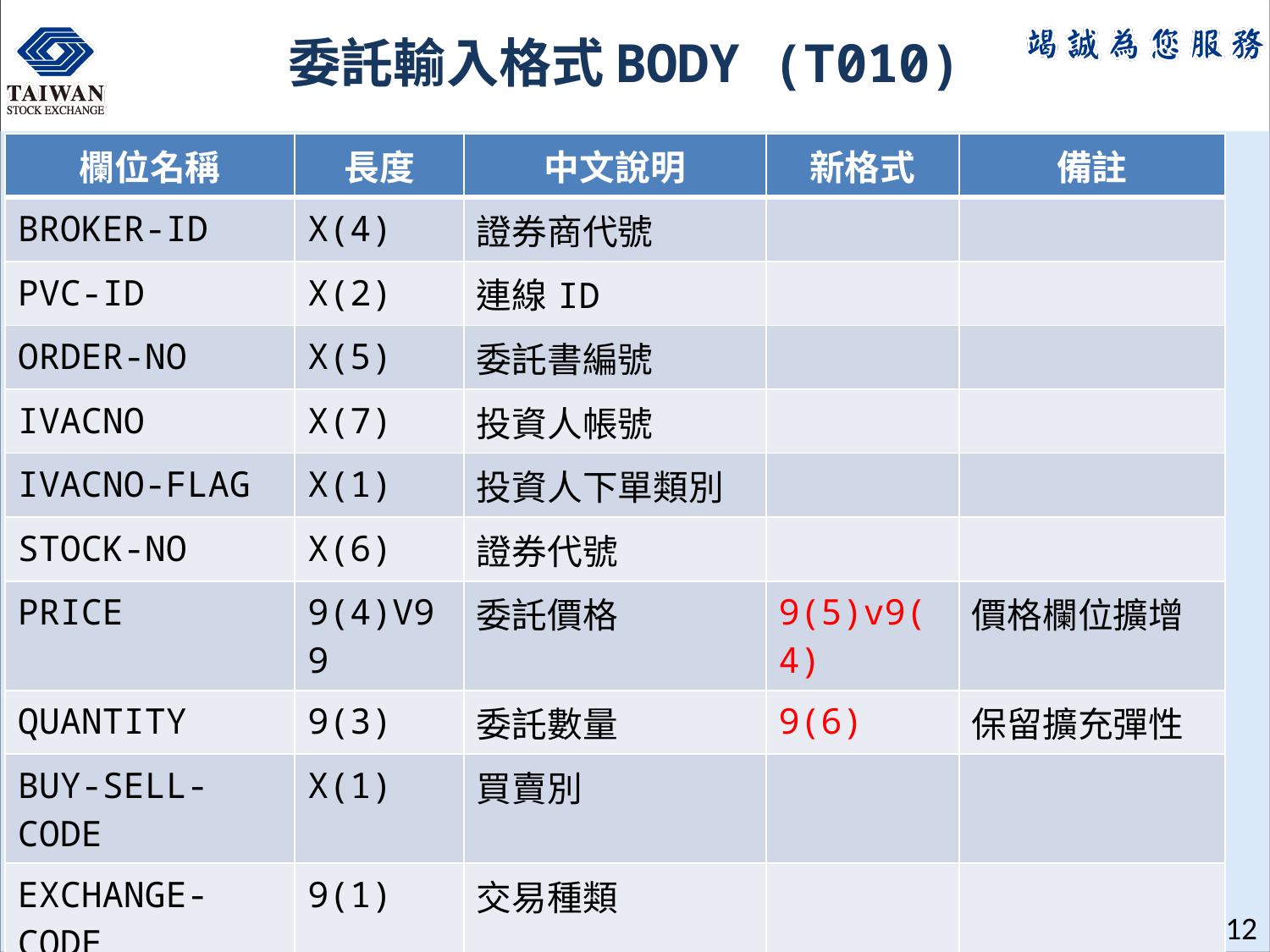

# 委託輸入格式BODY (T010)
| 欄位名稱 | 長度 | 中文說明 | 新格式 | 備註 |
| --- | --- | --- | --- | --- |
| BROKER-ID | X(4) | 證券商代號 |  |  |
| PVC-ID | X(2) | 連線ID |  |  |
| ORDER-NO | X(5) | 委託書編號 |  |  |
| IVACNO | X(7) | 投資人帳號 |  |  |
| IVACNO-FLAG | X(1) | 投資人下單類別 |  |  |
| STOCK-NO | X(6) | 證券代號 |  |  |
| PRICE | 9(4)V99 | 委託價格 | 9(5)v9(4) | 價格欄位擴增 |
| QUANTITY | 9(3) | 委託數量 | 9(6) | 保留擴充彈性 |
| BUY-SELL-CODE | X(1) | 買賣別 |  |  |
| EXCHANGE-CODE | 9(1) | 交易種類 |  |  |
| ORDER-TYPE | X(1) | 委託種類 |  |  |
| PRICE-TYPE |  | 委託方式 | X(1) | 限價或市價 |
| TIME-IN-FORCE |  | 委託時效類別 | X(1) | 當日有效、 FOK 或 IOC |
12